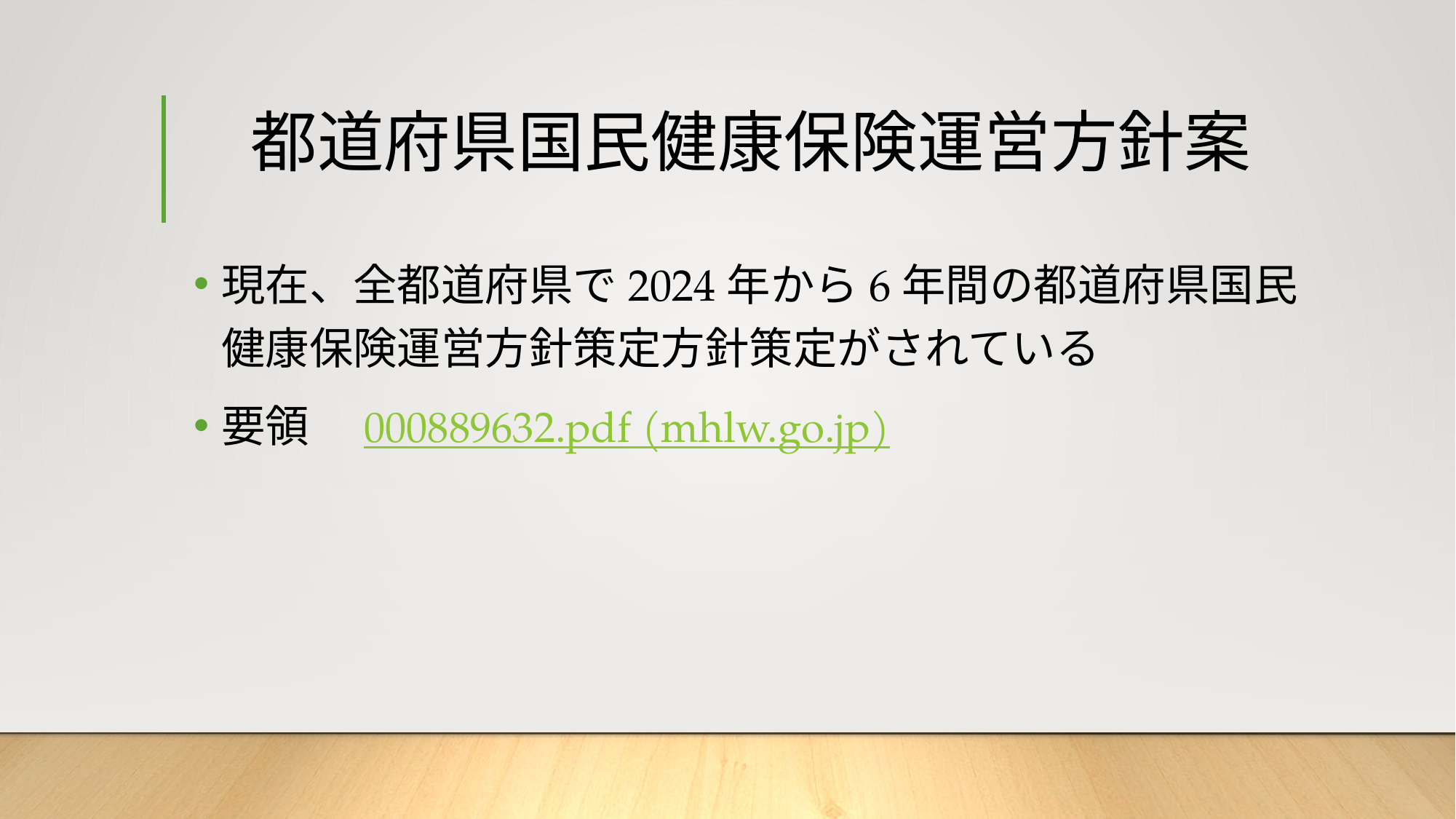

# 都道府県国民健康保険運営方針案
現在、全都道府県で2024年から6年間の都道府県国民健康保険運営方針策定方針策定がされている
要領　000889632.pdf (mhlw.go.jp)